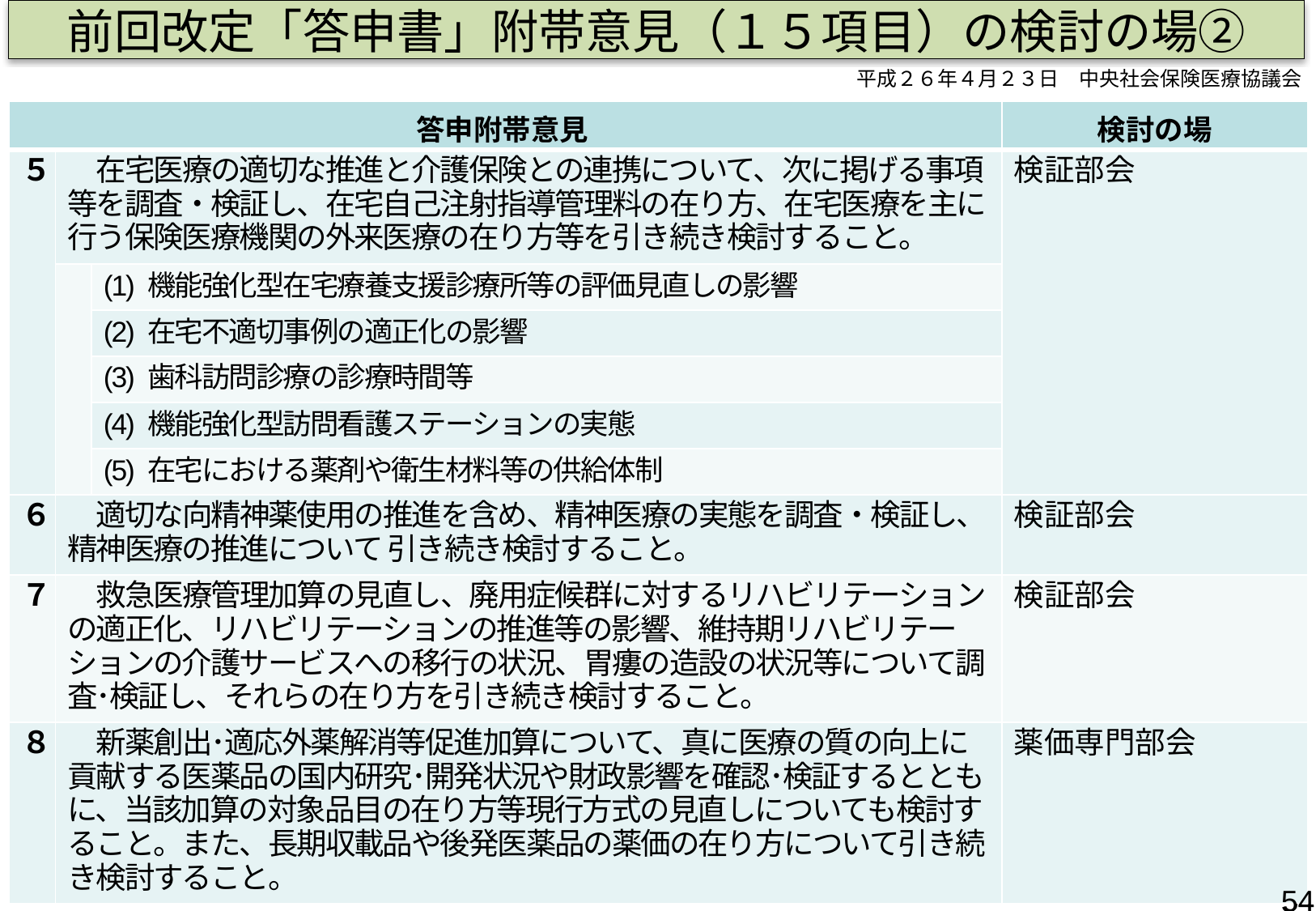

# 前回改定「答申書」附帯意見（１５項目）の検討の場②
平成２６年４月２３日　中央社会保険医療協議会
| 答申附帯意見 |  |  | 検討の場 |
| --- | --- | --- | --- |
| ５ | 在宅医療の適切な推進と介護保険との連携について、次に掲げる事項等を調査・検証し、在宅自己注射指導管理料の在り方、在宅医療を主に行う保険医療機関の外来医療の在り方等を引き続き検討すること。 |  | 検証部会 |
|  |  | (1) 機能強化型在宅療養支援診療所等の評価見直しの影響 |  |
|  |  | (2) 在宅不適切事例の適正化の影響 |  |
|  |  | (3) 歯科訪問診療の診療時間等 |  |
|  |  | (4) 機能強化型訪問看護ステーションの実態 |  |
|  |  | (5) 在宅における薬剤や衛生材料等の供給体制 |  |
| ６ | 適切な向精神薬使用の推進を含め、精神医療の実態を調査・検証し、精神医療の推進について 引き続き検討すること。 |  | 検証部会 |
| ７ | 救急医療管理加算の見直し、廃用症候群に対するリハビリテーションの適正化、リハビリテーションの推進等の影響、維持期リハビリテーションの介護サービスへの移行の状況、胃瘻の造設の状況等について調査･検証し、それらの在り方を引き続き検討すること。 |  | 検証部会 |
| ８ | 新薬創出･適応外薬解消等促進加算について、真に医療の質の向上に貢献する医薬品の国内研究･開発状況や財政影響を確認･検証するとともに、当該加算の対象品目の在り方等現行方式の見直しについても検討すること。また、長期収載品や後発医薬品の薬価の在り方について引き続き検討すること。 |  | 薬価専門部会 |
54